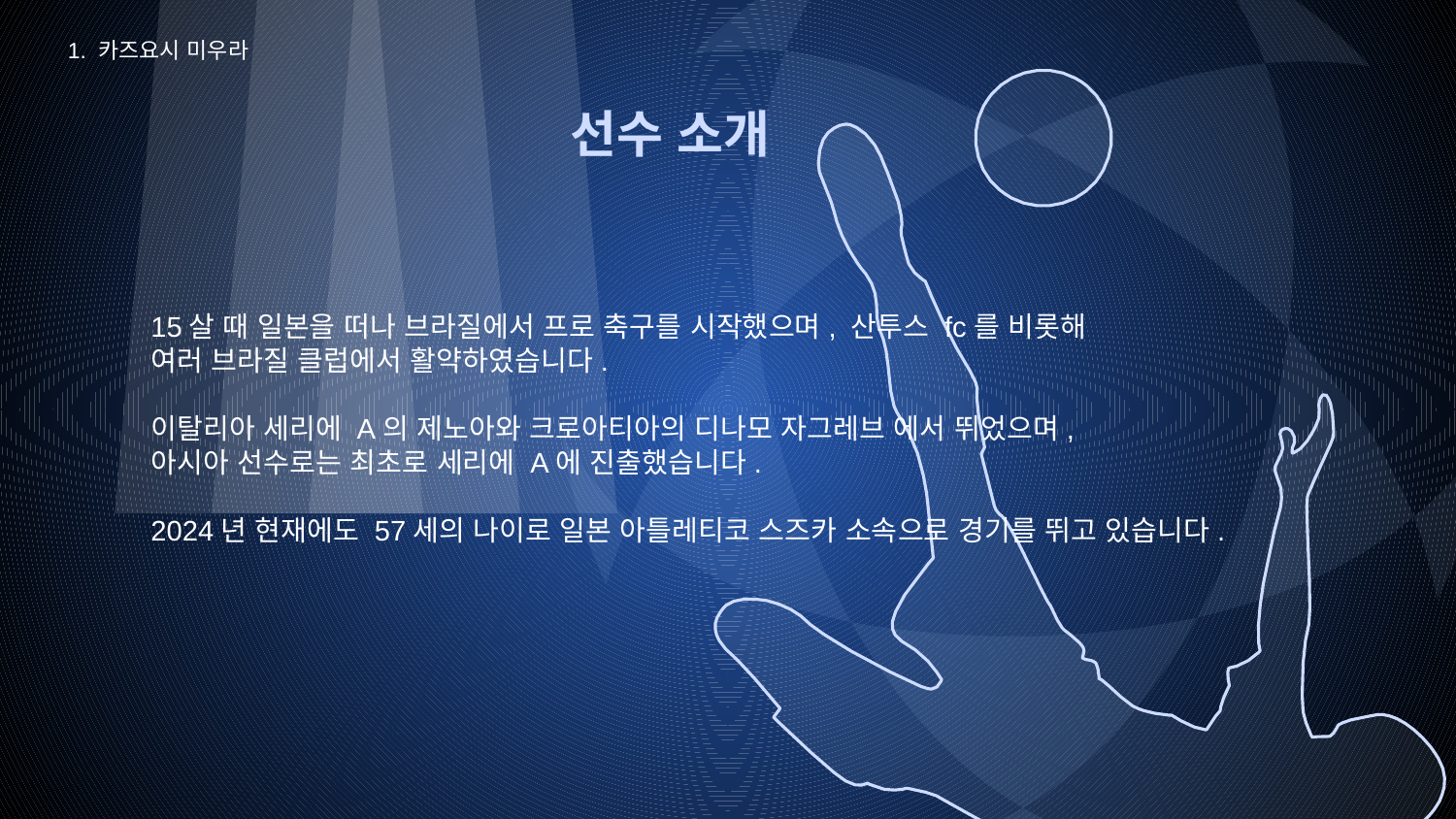

1. 카즈요시 미우라

# 선수 소개
15살 때 일본을 떠나 브라질에서 프로 축구를 시작했으며, 산투스 fc를 비롯해
여러 브라질 클럽에서 활약하였습니다.

이탈리아 세리에 A의 제노아와 크로아티아의 디나모 자그레브 에서 뛰었으며,
아시아 선수로는 최초로 세리에 A에 진출했습니다.

2024년 현재에도 57세의 나이로 일본 아틀레티코 스즈카 소속으로 경기를 뛰고 있습니다.